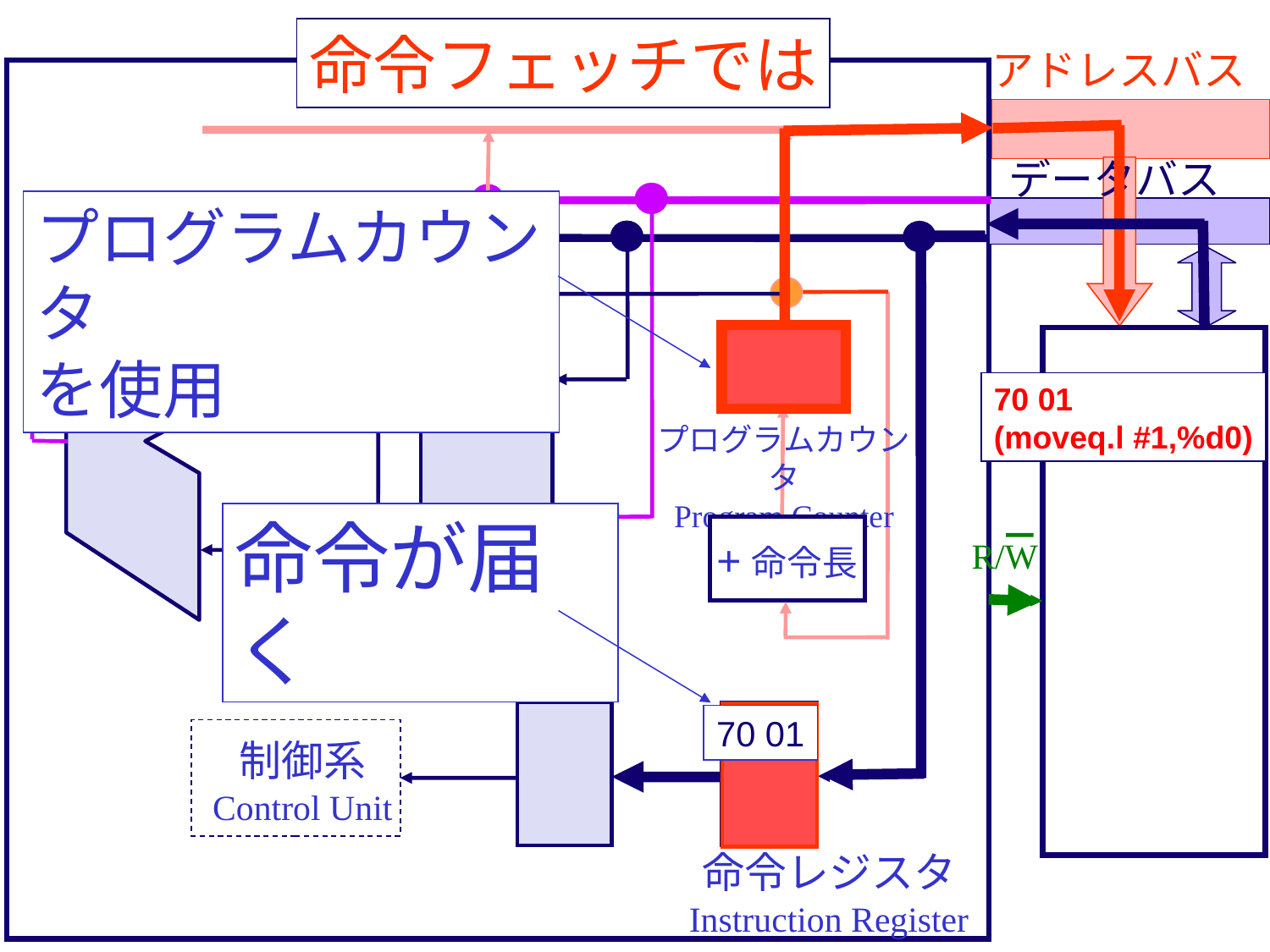

命令フェッチでは
アドレスバス

データバス

プログラムカウンタ
を使用

70 01
(moveq.l #1,%d0)

プログラムカウンタ
Program Counter

命令が届く

+命令長
R/W

70 01

制御系
Control Unit

命令レジスタ
Instruction Register